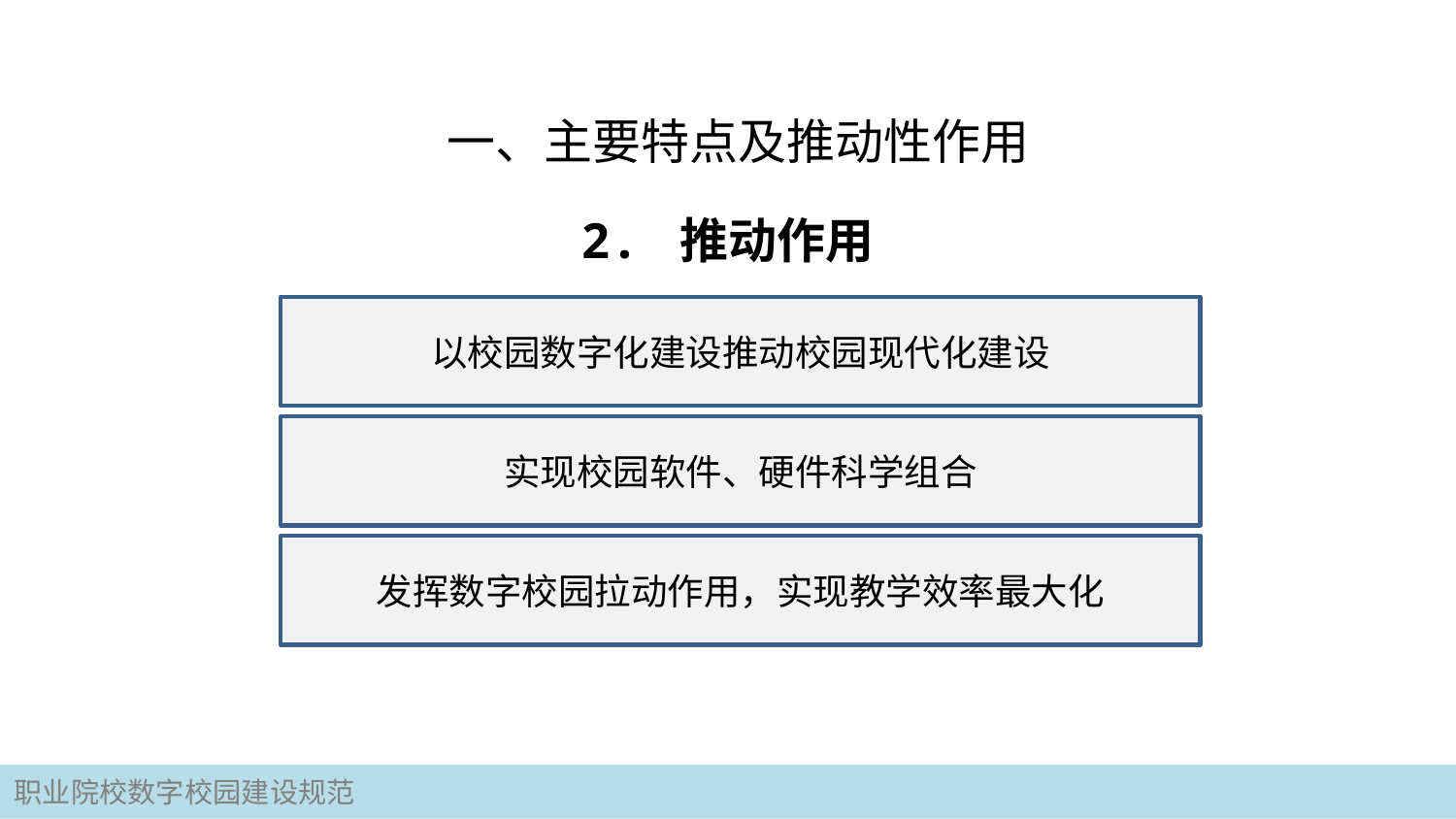

# 一、主要特点及推动性作用
2. 推动作用
以校园数字化建设推动校园现代化建设
实现校园软件、硬件科学组合
发挥数字校园拉动作用，实现教学效率最大化
职业院校数字校园建设规范